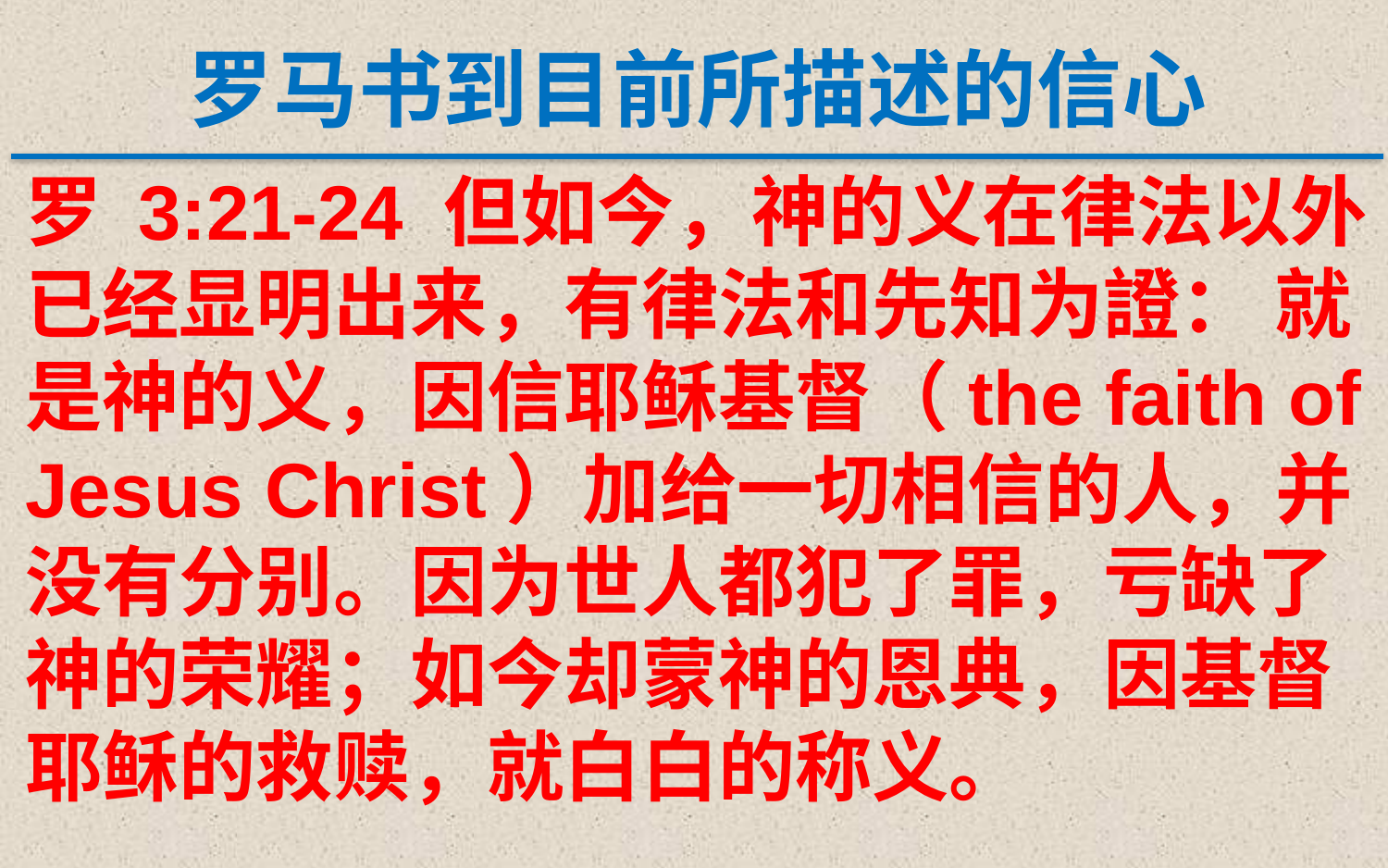

罗马书到目前所描述的信心
罗 3:21-24 但如今，神的义在律法以外已经显明出来，有律法和先知为證： 就是神的义，因信耶稣基督（the faith of Jesus Christ）加给一切相信的人，并没有分别。因为世人都犯了罪，亏缺了神的荣耀；如今却蒙神的恩典，因基督耶稣的救赎，就白白的称义。